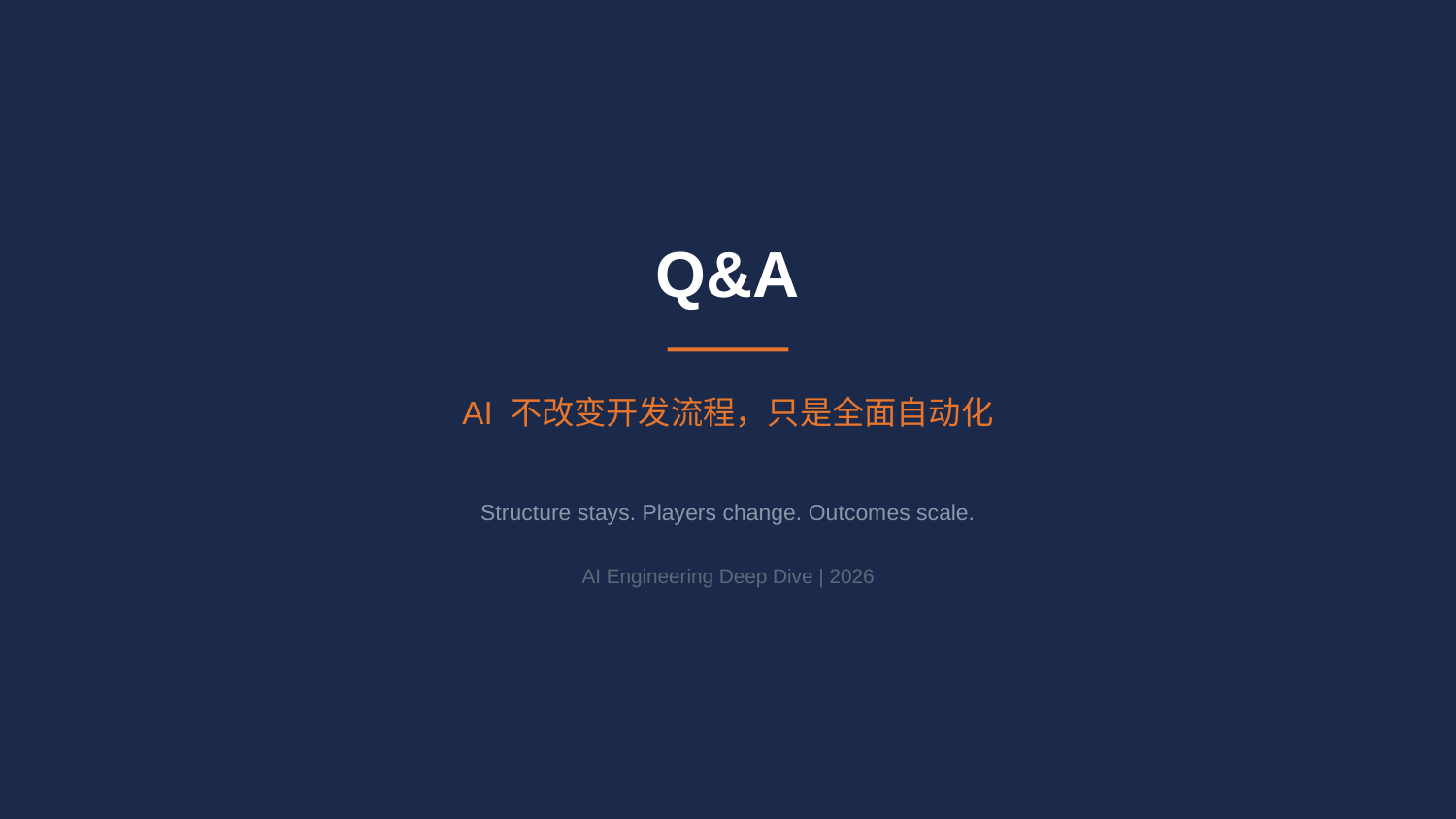

Q&A

AI 不改变开发流程，只是全面自动化
Structure stays. Players change. Outcomes scale.
AI Engineering Deep Dive | 2026